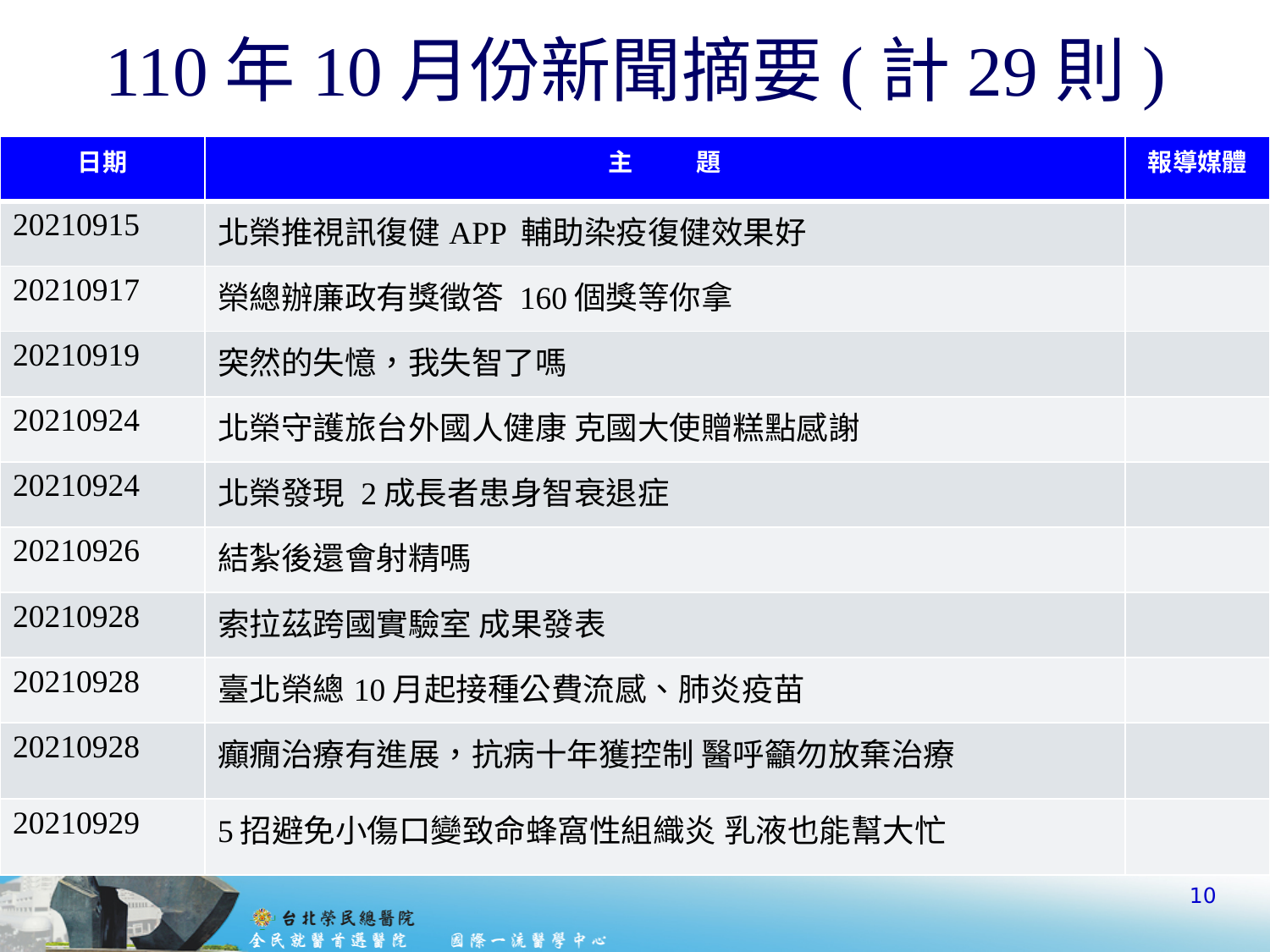

# 110年10月份新聞摘要(計29則)
| 日期 | 主 題 | 報導媒體 |
| --- | --- | --- |
| 20210915 | 北榮推視訊復健APP 輔助染疫復健效果好 |  |
| 20210917 | 榮總辦廉政有獎徵答 160個獎等你拿 |  |
| 20210919 | 突然的失憶，我失智了嗎 |  |
| 20210924 | 北榮守護旅台外國人健康 克國大使贈糕點感謝 |  |
| 20210924 | 北榮發現 2成長者患身智衰退症 |  |
| 20210926 | 結紮後還會射精嗎 |  |
| 20210928 | 索拉茲跨國實驗室 成果發表 |  |
| 20210928 | 臺北榮總10月起接種公費流感、肺炎疫苗 |  |
| 20210928 | 癲癇治療有進展，抗病十年獲控制 醫呼籲勿放棄治療 |  |
| 20210929 | 5招避免小傷口變致命蜂窩性組織炎 乳液也能幫大忙 |  |
10